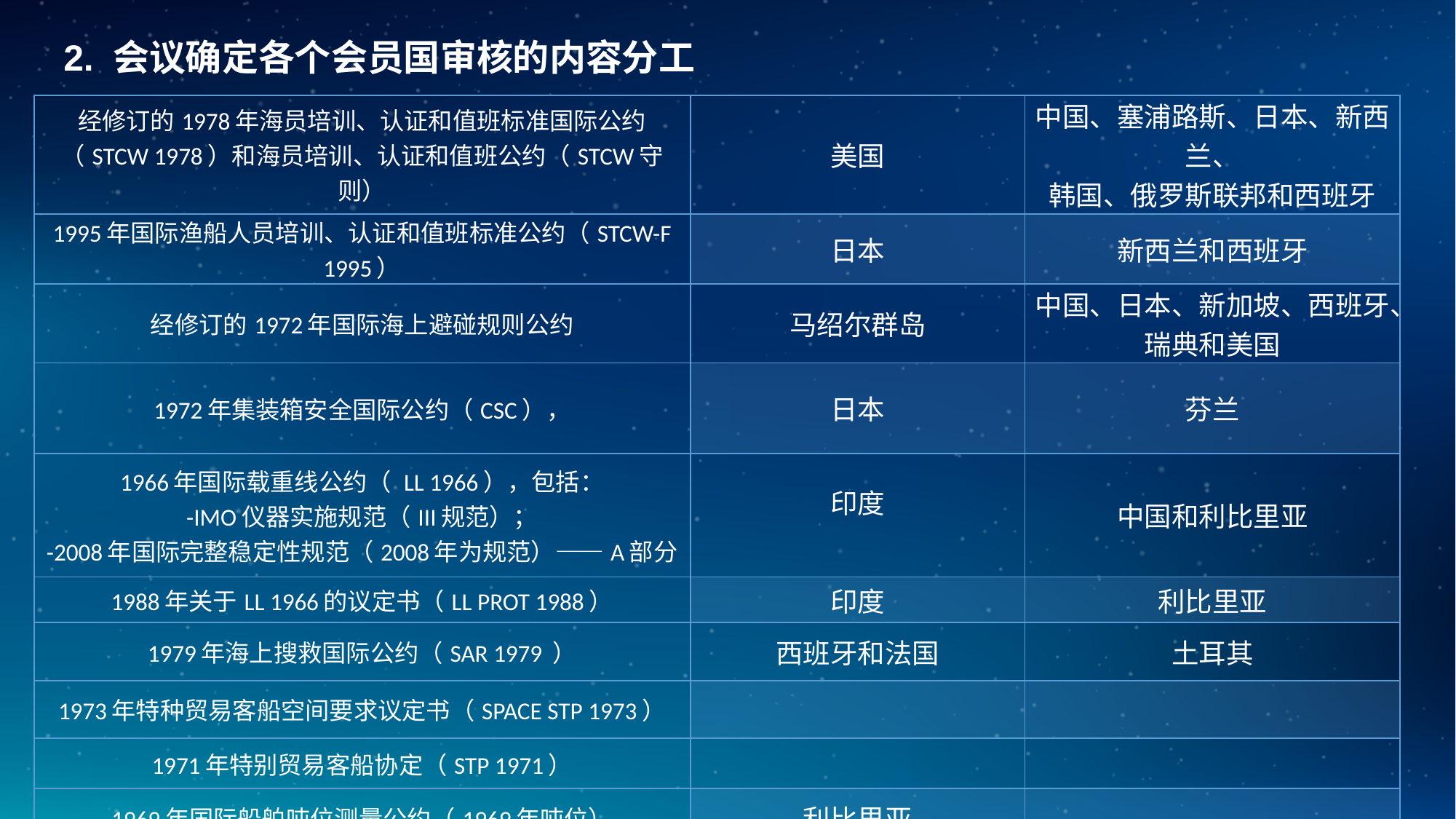

2. 会议确定各个会员国审核的内容分工
| 经修订的1978年海员培训、认证和值班标准国际公约（STCW 1978）和海员培训、认证和值班公约（STCW守则） | 美国 | 中国、塞浦路斯、日本、新西兰、 韩国、俄罗斯联邦和西班牙 |
| --- | --- | --- |
| 1995年国际渔船人员培训、认证和值班标准公约（STCW-F 1995） | 日本 | 新西兰和西班牙 |
| 经修订的1972年国际海上避碰规则公约 | 马绍尔群岛 | 中国、日本、新加坡、西班牙、瑞典和美国 |
| 1972年集装箱安全国际公约（CSC）， | 日本 | 芬兰 |
| 1966年国际载重线公约（ LL 1966），包括： -IMO仪器实施规范（III规范）； -2008年国际完整稳定性规范（2008年为规范）——A部分 | 印度 | 中国和利比里亚 |
| 1988年关于LL 1966的议定书（LL PROT 1988） | 印度 | 利比里亚 |
| 1979年海上搜救国际公约（SAR 1979 ） | 西班牙和法国 | 土耳其 |
| 1973年特种贸易客船空间要求议定书（SPACE STP 1973） |  |  |
| 1971年特别贸易客船协定（STP 1971） |  |  |
| 1969年国际船舶吨位测量公约（1969年吨位） | 利比里亚 |  |